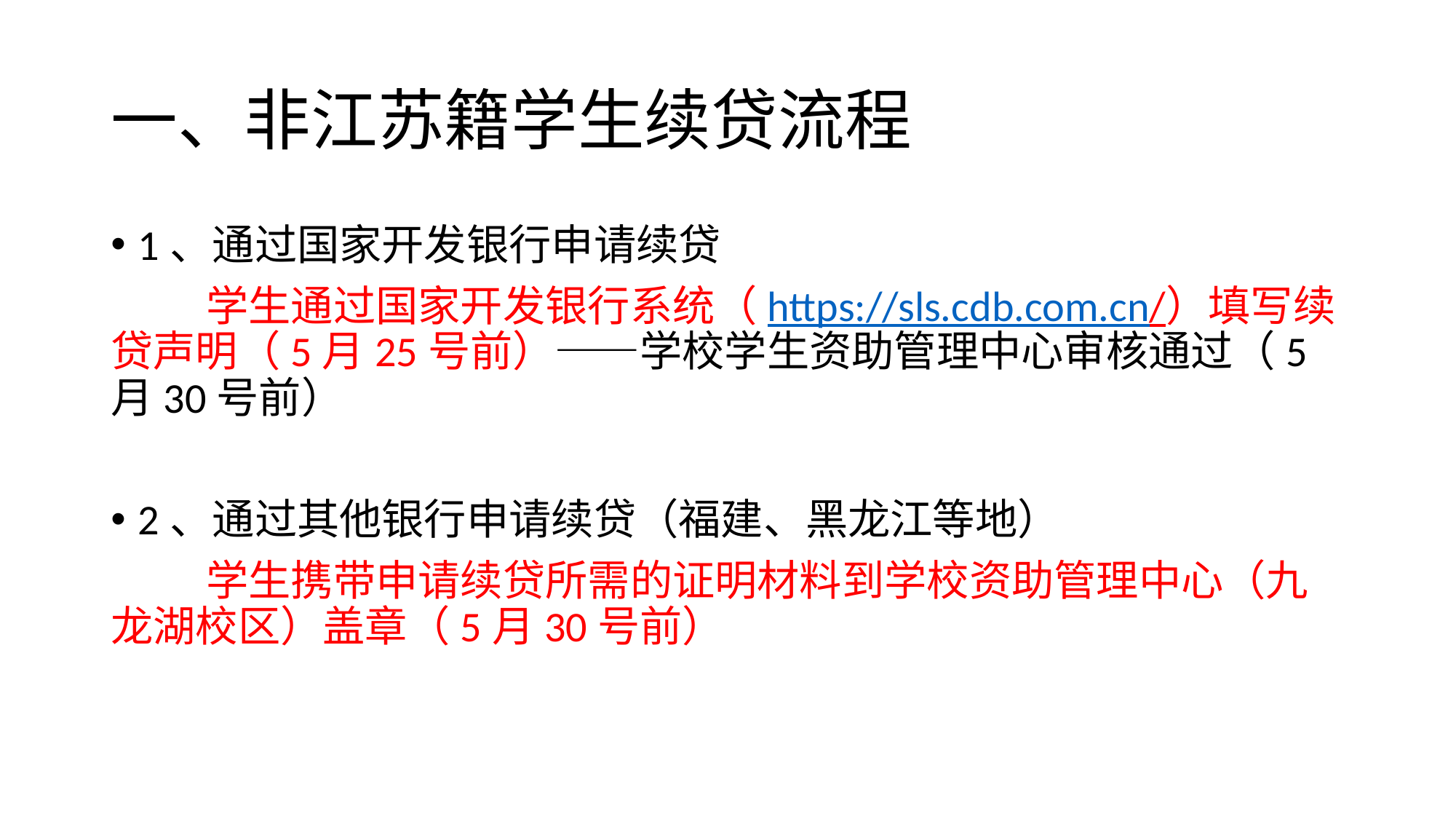

# 一、非江苏籍学生续贷流程
1、通过国家开发银行申请续贷
         学生通过国家开发银行系统（https://sls.cdb.com.cn/）填写续贷声明（5月25号前）——学校学生资助管理中心审核通过（5月30号前）

2、通过其他银行申请续贷（福建、黑龙江等地）
         学生携带申请续贷所需的证明材料到学校资助管理中心（九龙湖校区）盖章（5月30号前）